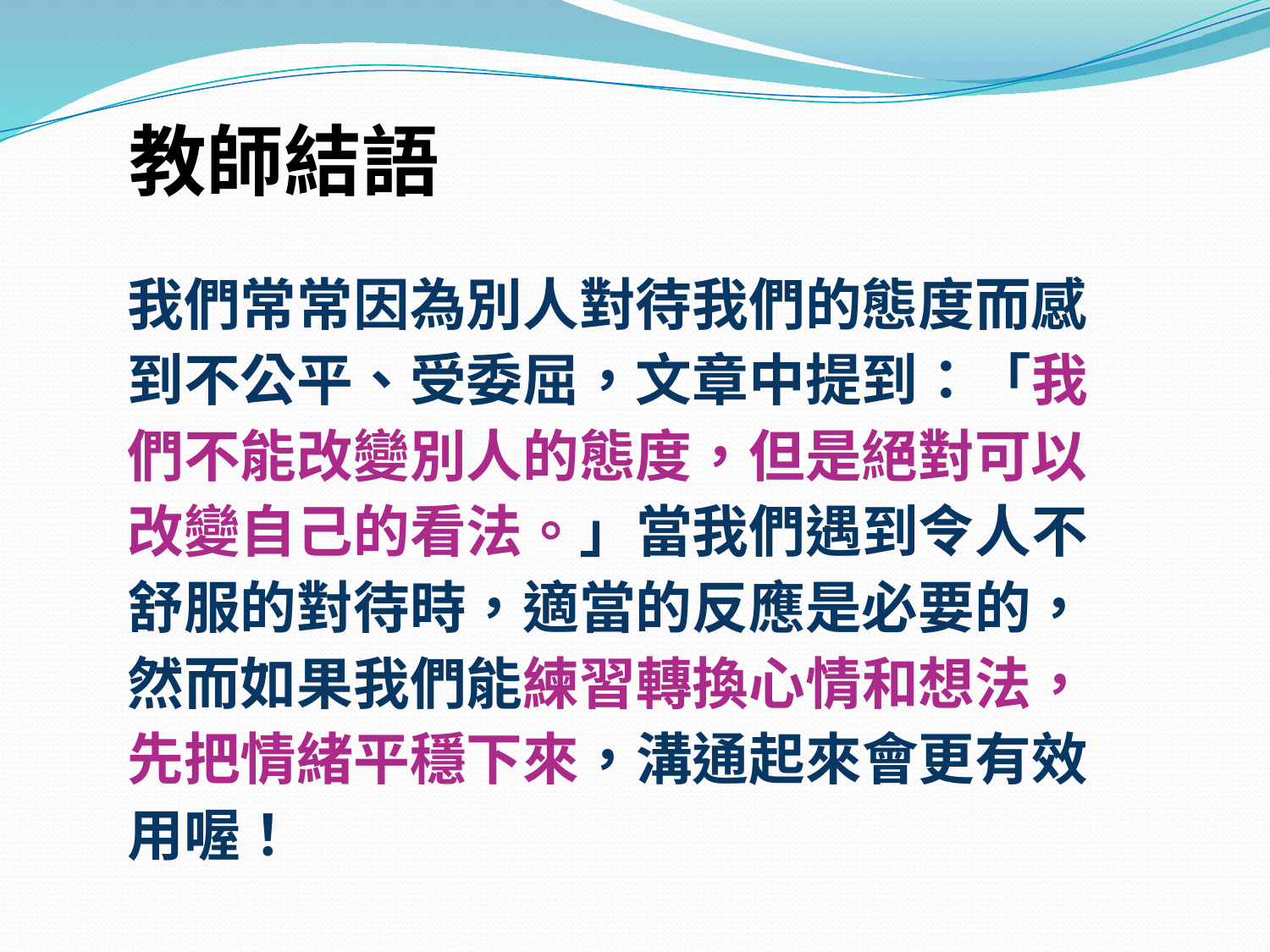

教師結語
我們常常因為別人對待我們的態度而感到不公平、受委屈，文章中提到：「我們不能改變別人的態度，但是絕對可以改變自己的看法。」當我們遇到令人不舒服的對待時，適當的反應是必要的，然而如果我們能練習轉換心情和想法，先把情緒平穩下來，溝通起來會更有效用喔！